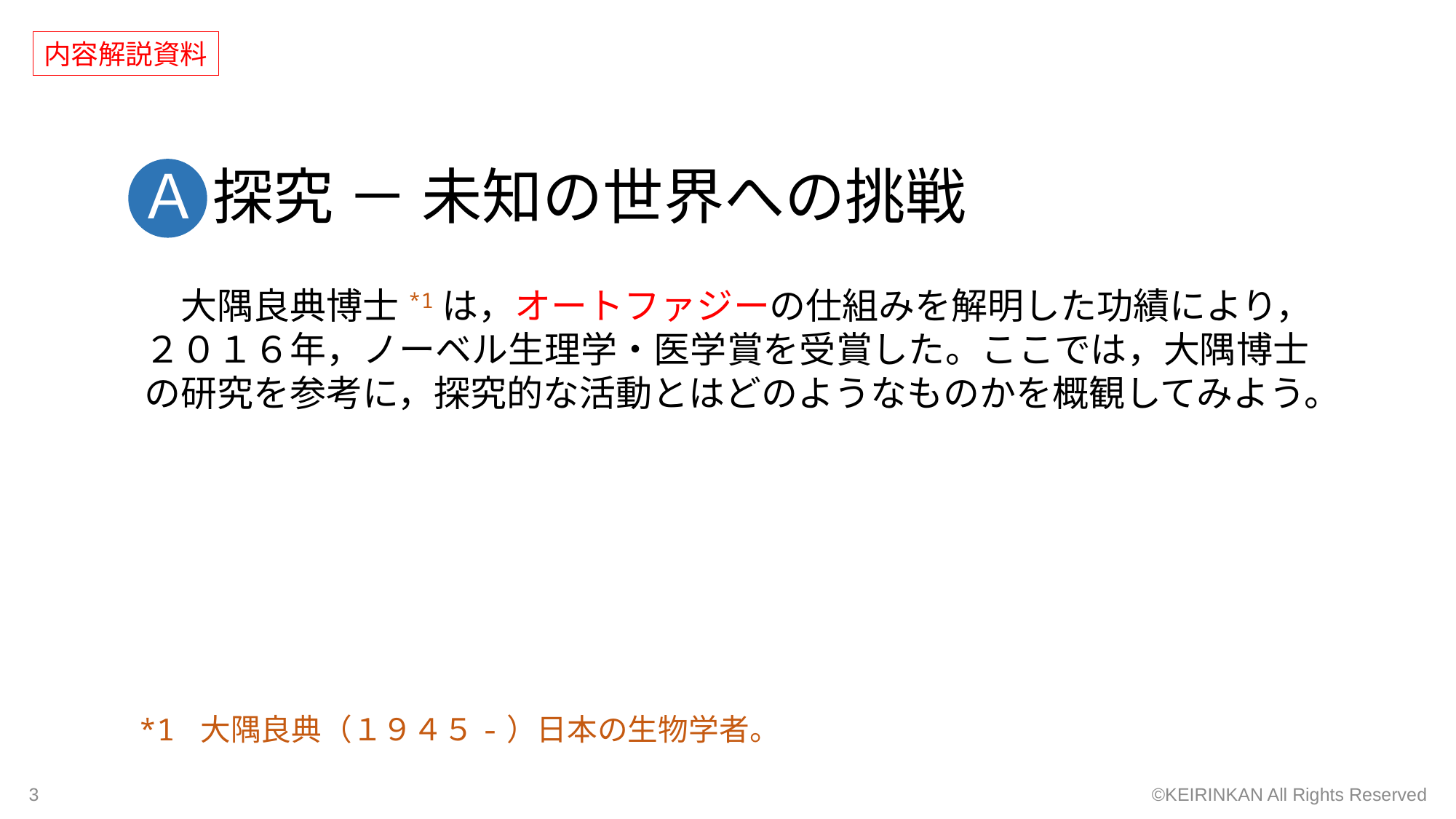

内容解説資料
Ａ 探究 － 未知の世界への挑戦

　大隅良典博士*1は，オートファジーの仕組みを解明した功績により，２０１６年，ノーベル生理学・医学賞を受賞した。ここでは，大隅博士の研究を参考に，探究的な活動とはどのようなものかを概観してみよう。
*1 大隅良典（１９４５-）日本の生物学者。
3
©KEIRINKAN All Rights Reserved